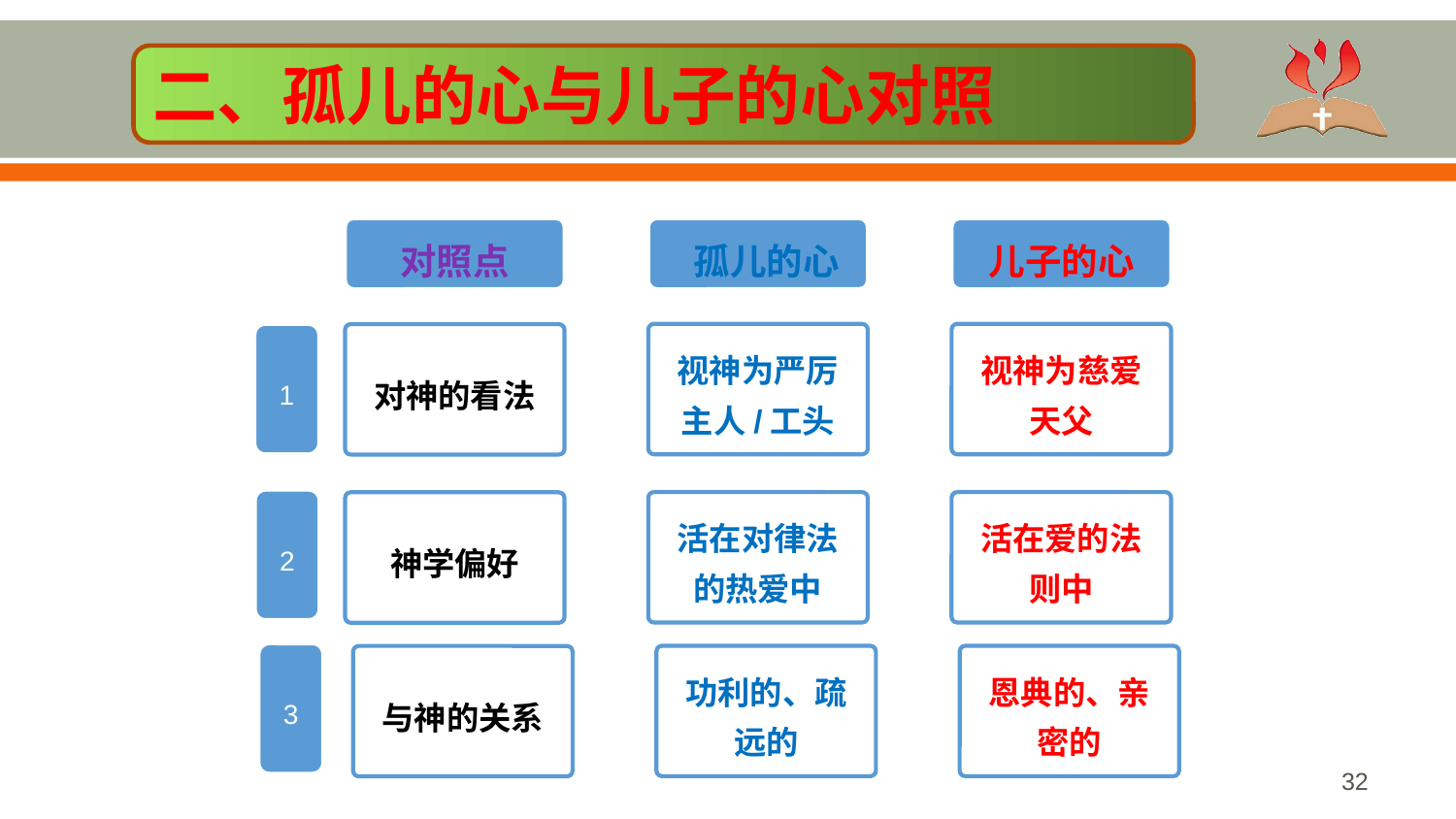

# 1
二、孤儿的心与儿子的心对照
对照点
 孤儿的心
LOREM
儿子的心
视神为严厉主人/工头
视神为慈爱天父
1
对神的看法
2
活在对律法的热爱中
活在爱的法则中
神学偏好
3
功利的、疏远的
恩典的、亲密的
与神的关系
32